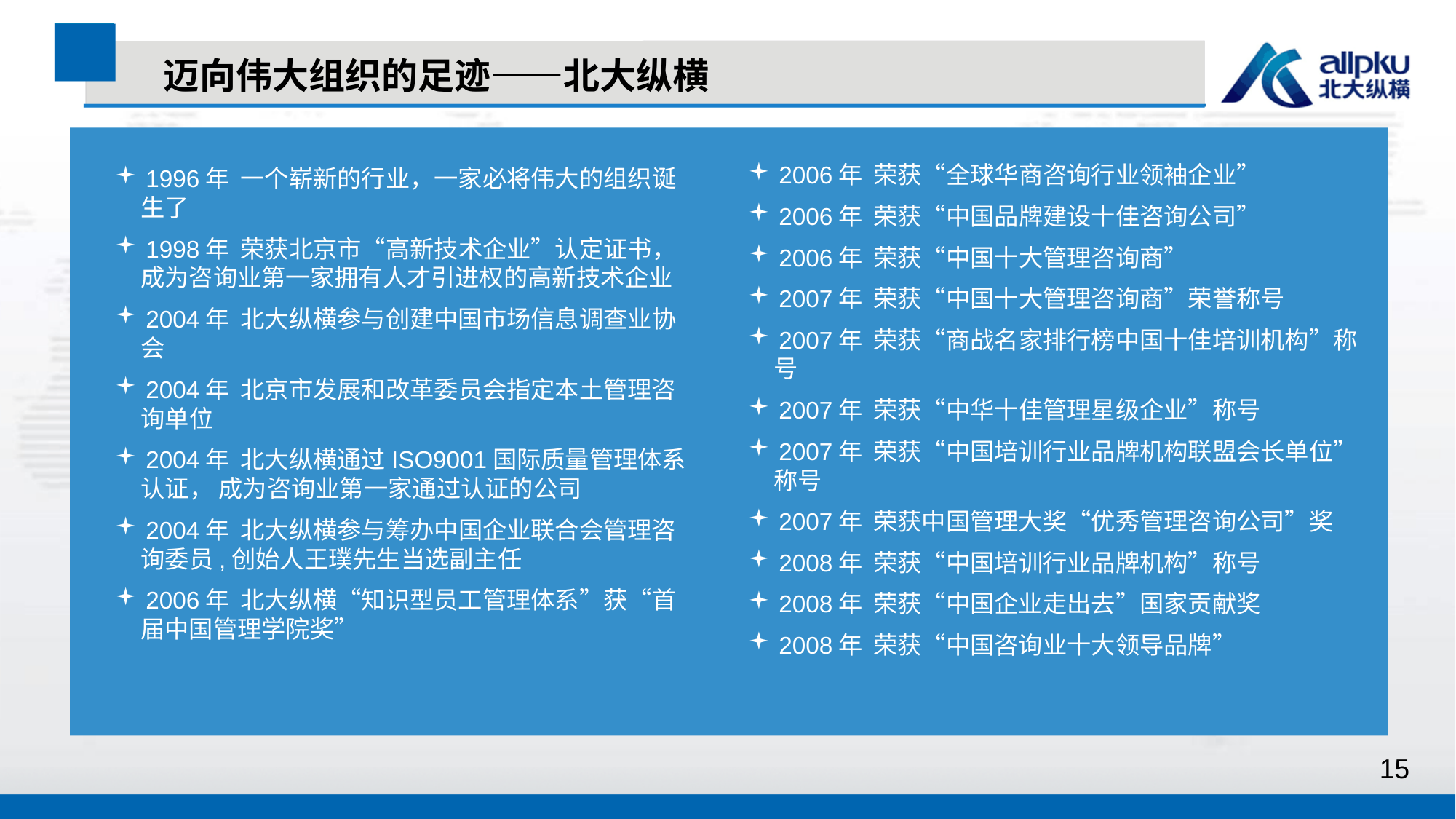

迈向伟大组织的足迹——北大纵横

 2006年  荣获“全球华商咨询行业领袖企业”
 2006年  荣获“中国品牌建设十佳咨询公司”
 2006年  荣获“中国十大管理咨询商”
 2007年  荣获“中国十大管理咨询商”荣誉称号
 2007年  荣获“商战名家排行榜中国十佳培训机构”称
 号
 2007年  荣获“中华十佳管理星级企业”称号
 2007年  荣获“中国培训行业品牌机构联盟会长单位”
 称号
 2007年  荣获中国管理大奖“优秀管理咨询公司”奖
 2008年  荣获“中国培训行业品牌机构”称号
 2008年  荣获“中国企业走出去”国家贡献奖
 2008年  荣获“中国咨询业十大领导品牌”
 1996年  一个崭新的行业，一家必将伟大的组织诞
 生了
 1998年  荣获北京市“高新技术企业”认定证书，
 成为咨询业第一家拥有人才引进权的高新技术企业
 2004年  北大纵横参与创建中国市场信息调查业协
 会
 2004年  北京市发展和改革委员会指定本土管理咨
 询单位
 2004年  北大纵横通过ISO9001国际质量管理体系
 认证， 成为咨询业第一家通过认证的公司
 2004年  北大纵横参与筹办中国企业联合会管理咨
 询委员,创始人王璞先生当选副主任
 2006年  北大纵横“知识型员工管理体系”获“首
 届中国管理学院奖”